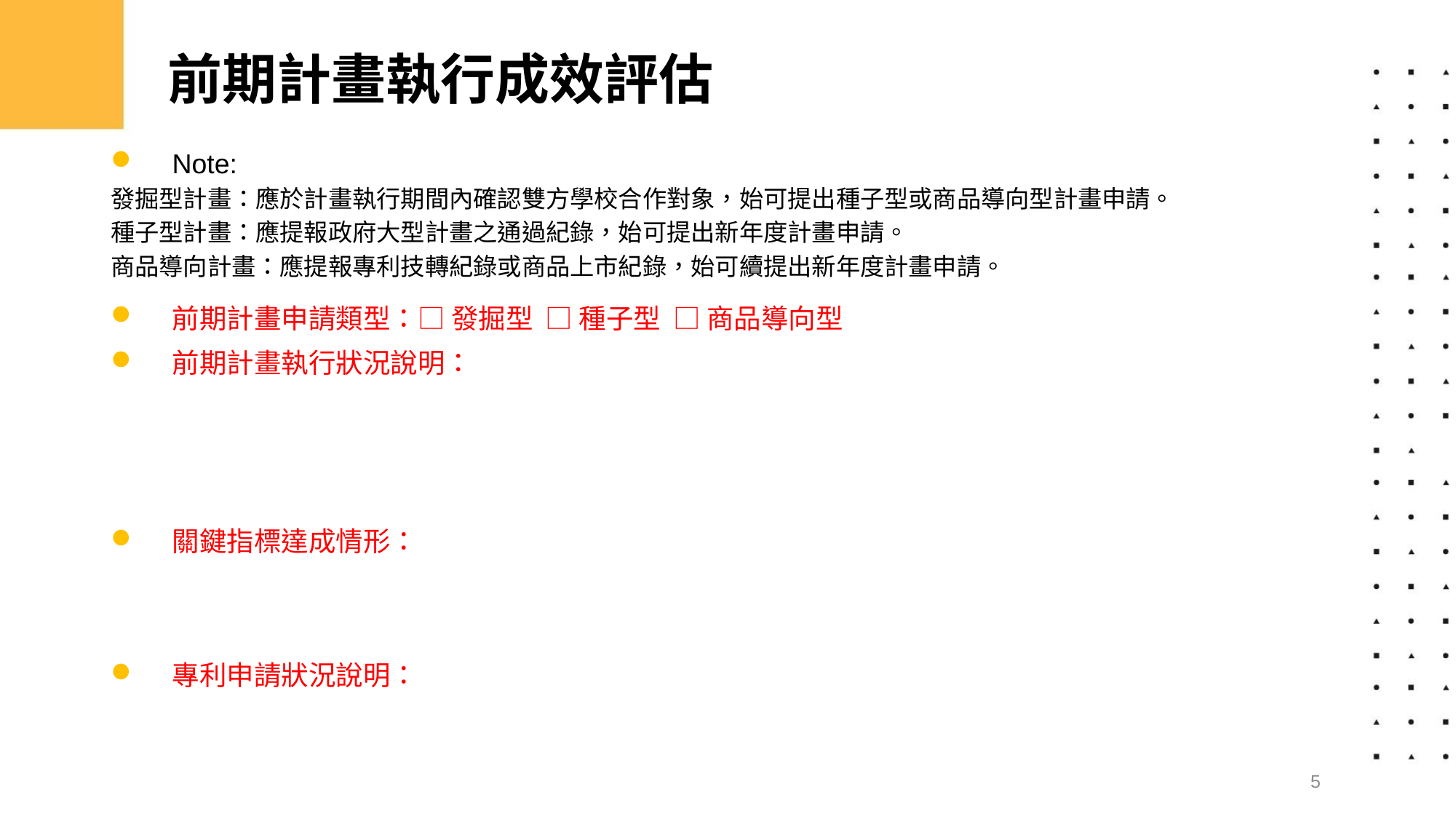

# 前期計畫執行成效評估
Note:
發掘型計畫：應於計畫執行期間內確認雙方學校合作對象，始可提出種子型或商品導向型計畫申請。
種子型計畫：應提報政府大型計畫之通過紀錄，始可提出新年度計畫申請。
商品導向計畫：應提報專利技轉紀錄或商品上市紀錄，始可續提出新年度計畫申請。
前期計畫申請類型：□ 發掘型  □ 種子型  □ 商品導向型
前期計畫執行狀況說明：

關鍵指標達成情形：

專利申請狀況說明：

5